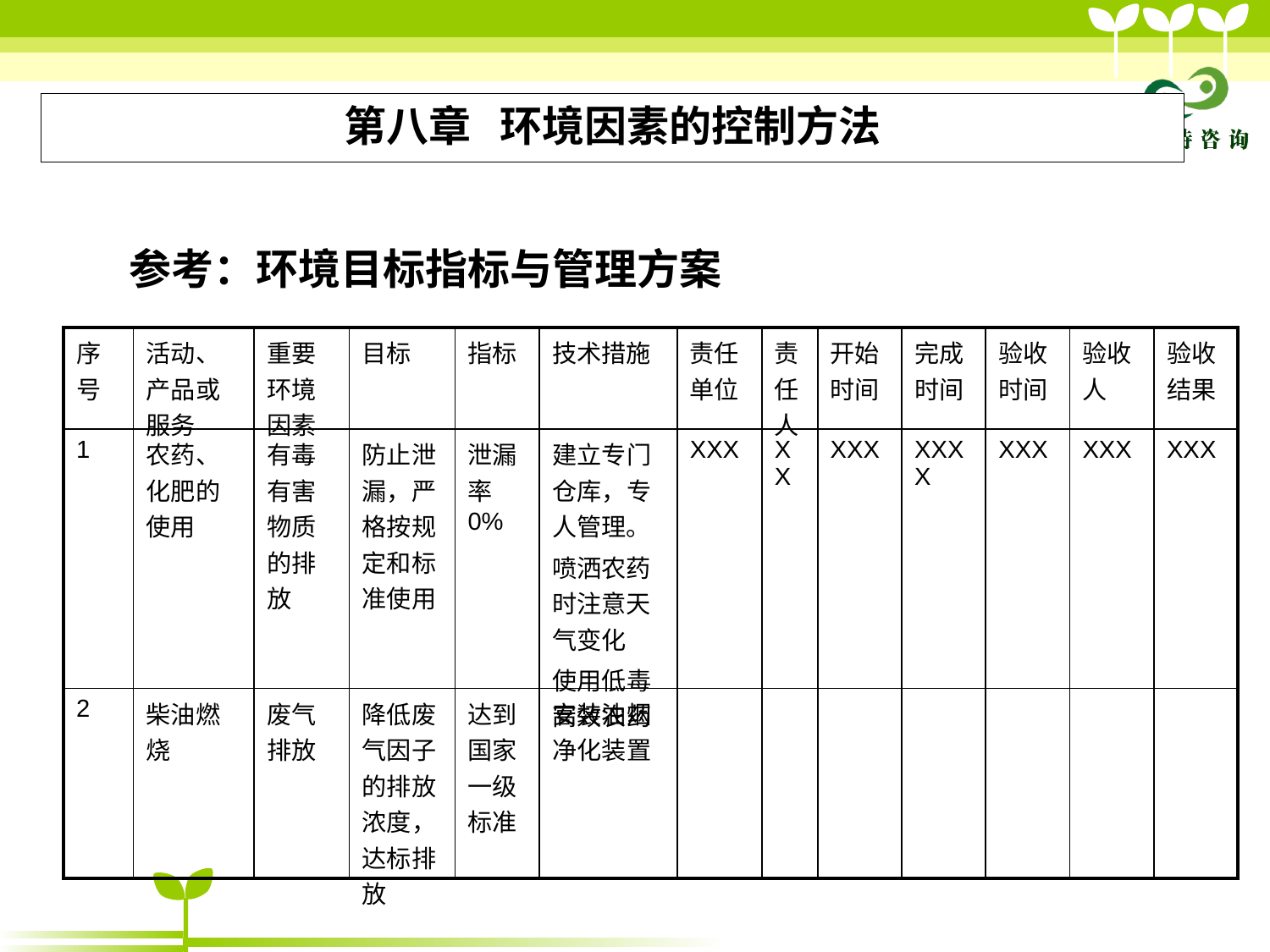

# 第八章   环境因素的控制方法
参考：环境目标指标与管理方案
| 序号 | 活动、产品或服务 | 重要环境因素 | 目标 | 指标 | 技术措施 | 责任单位 | 责任人 | 开始时间 | 完成时间 | 验收时间 | 验收人 | 验收结果 |
| --- | --- | --- | --- | --- | --- | --- | --- | --- | --- | --- | --- | --- |
| 1 | 农药、化肥的使用 | 有毒有害物质的排放 | 防止泄漏，严格按规定和标准使用 | 泄漏率0% | 建立专门仓库，专人管理。 喷洒农药时注意天气变化 使用低毒高效农药 | XXX | XX | XXX | XXXX | XXX | XXX | XXX |
| 2 | 柴油燃烧 | 废气排放 | 降低废气因子的排放浓度，达标排放 | 达到国家一级标准 | 安装油烟净化装置 |  |  |  |  |  |  |  |